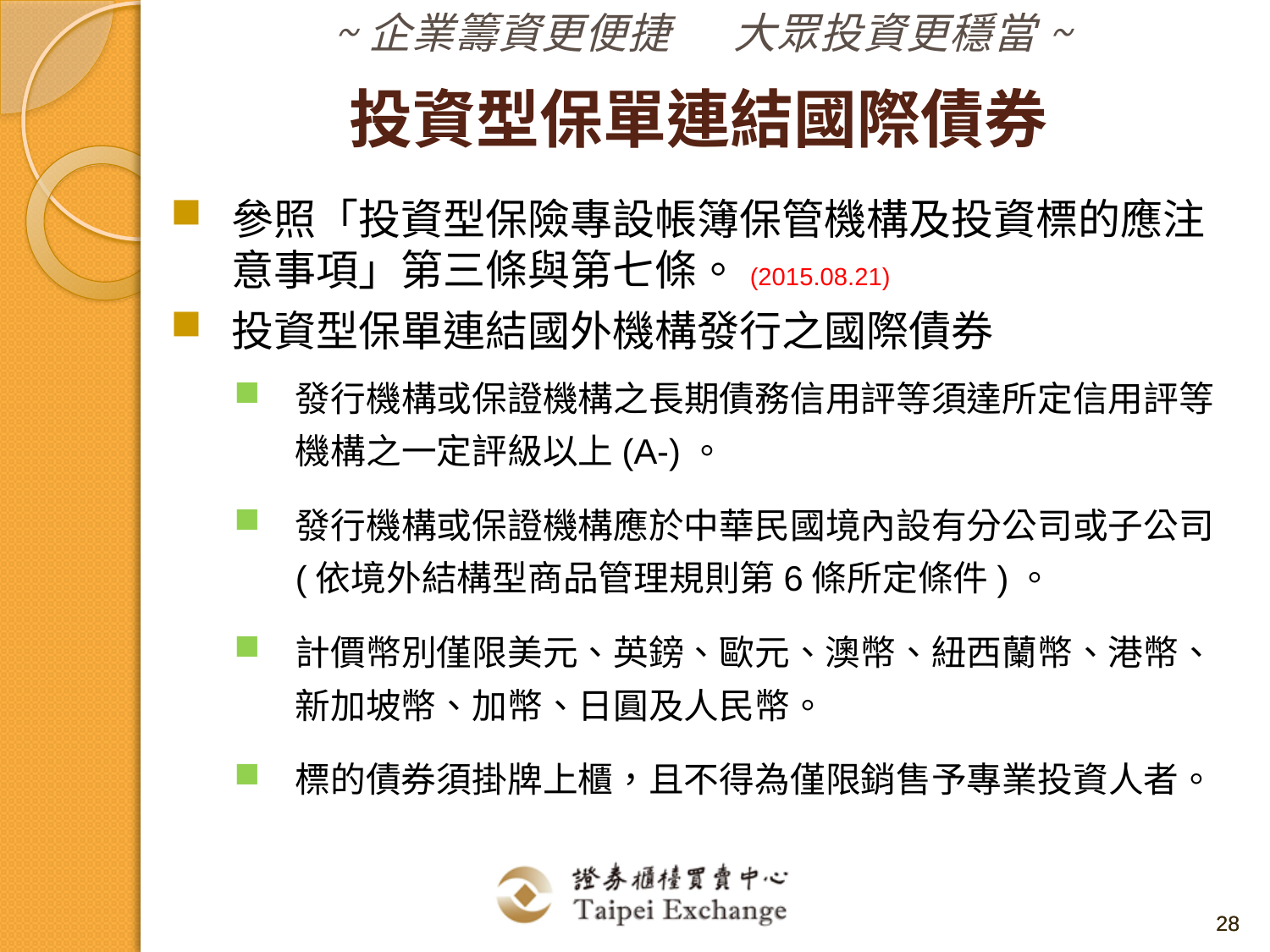

投資型保單連結國際債券
參照「投資型保險專設帳簿保管機構及投資標的應注意事項」第三條與第七條。(2015.08.21)
投資型保單連結國外機構發行之國際債券
發行機構或保證機構之長期債務信用評等須達所定信用評等機構之一定評級以上(A-)。
發行機構或保證機構應於中華民國境內設有分公司或子公司(依境外結構型商品管理規則第6條所定條件)。
計價幣別僅限美元、英鎊、歐元、澳幣、紐西蘭幣、港幣、新加坡幣、加幣、日圓及人民幣。
標的債券須掛牌上櫃，且不得為僅限銷售予專業投資人者。

28
28